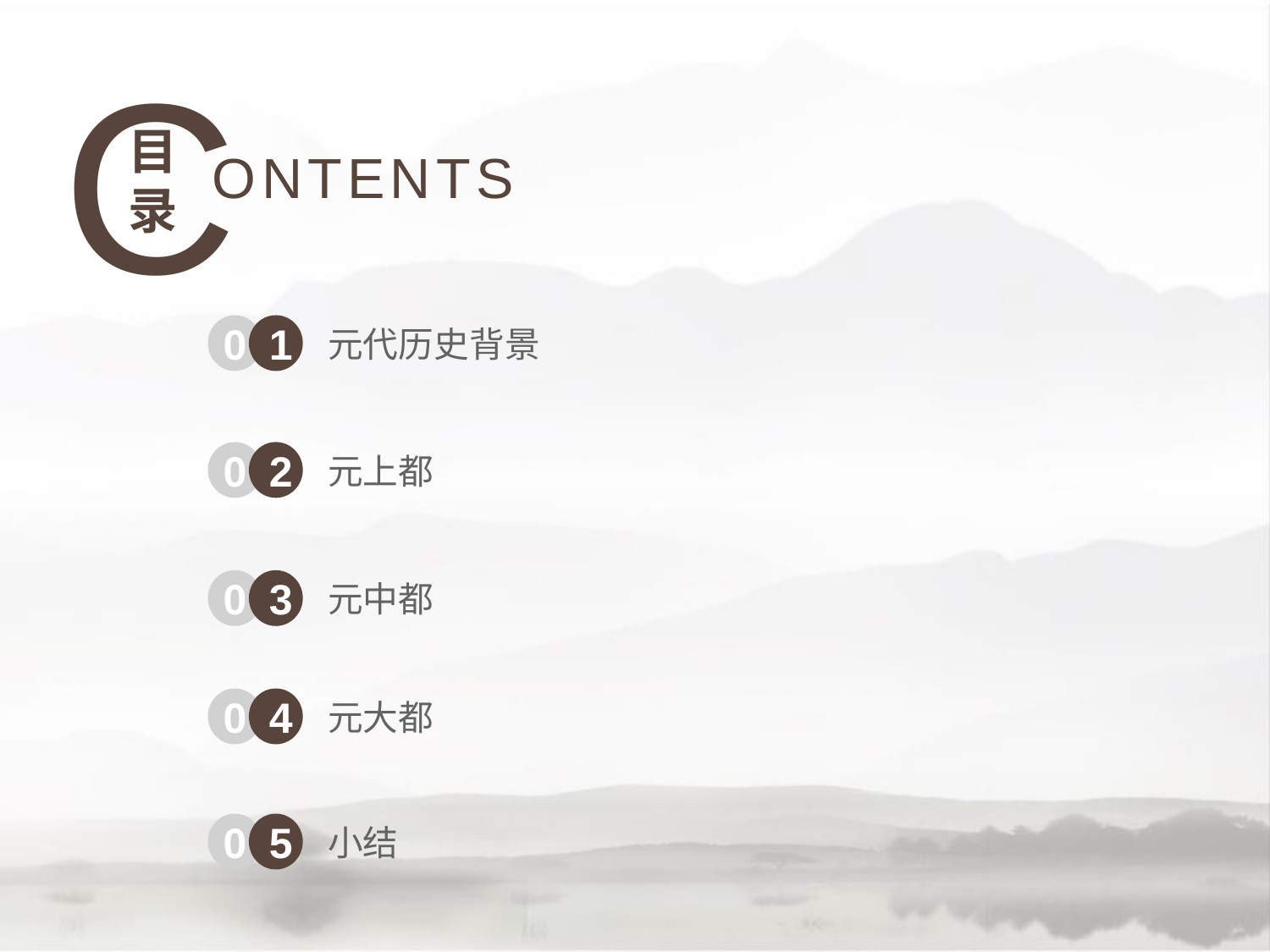

C
目
录
ONTENTS
元代历史背景
0
1
元上都
0
2
元中都
0
3
元大都
0
4
小结
0
5